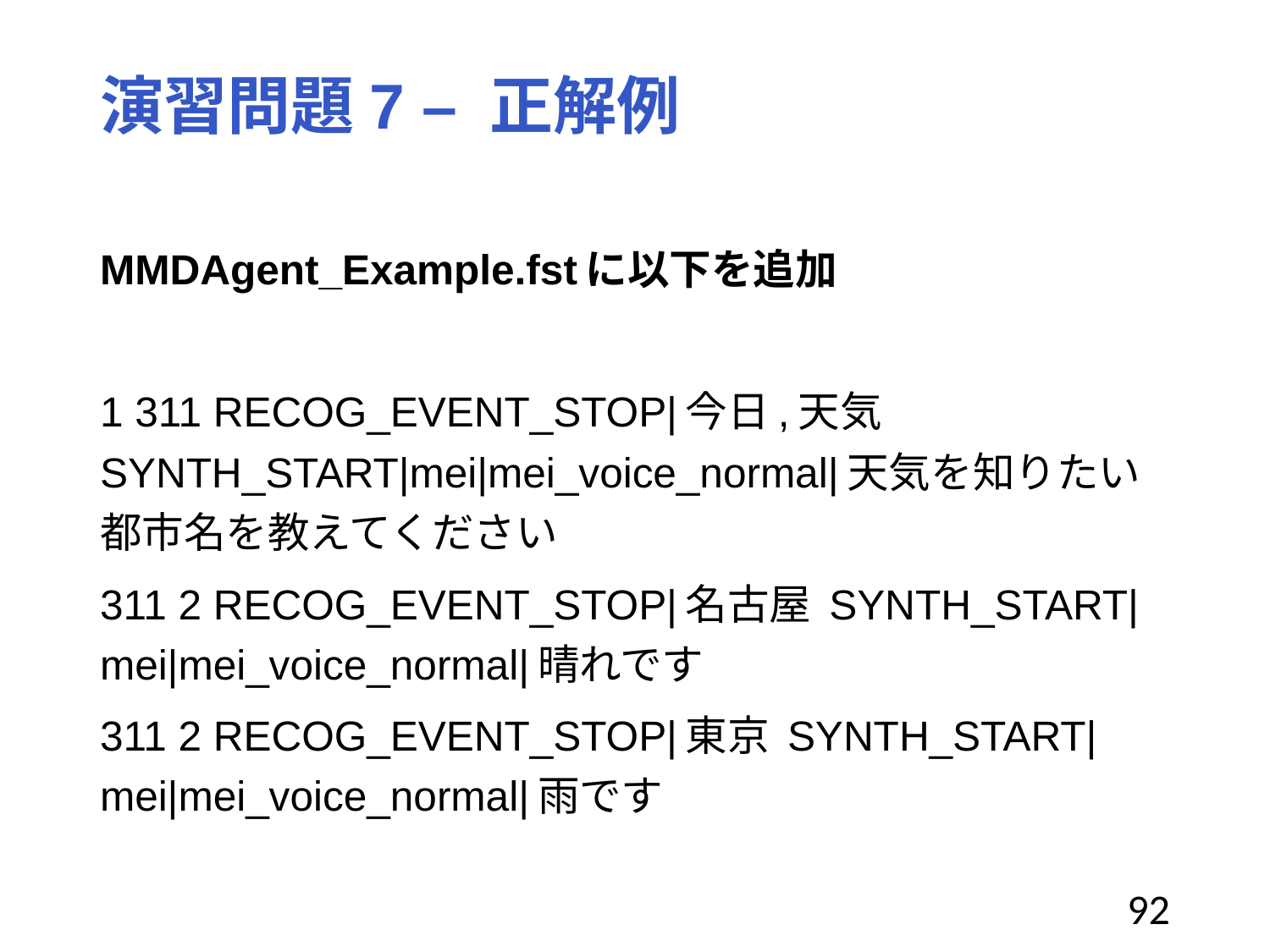

# 演習問題7 – 正解例
MMDAgent_Example.fstに以下を追加

1 311 RECOG_EVENT_STOP|今日,天気 SYNTH_START|mei|mei_voice_normal|天気を知りたい都市名を教えてください
311 2 RECOG_EVENT_STOP|名古屋 SYNTH_START|mei|mei_voice_normal|晴れです
311 2 RECOG_EVENT_STOP|東京 SYNTH_START|mei|mei_voice_normal|雨です
92